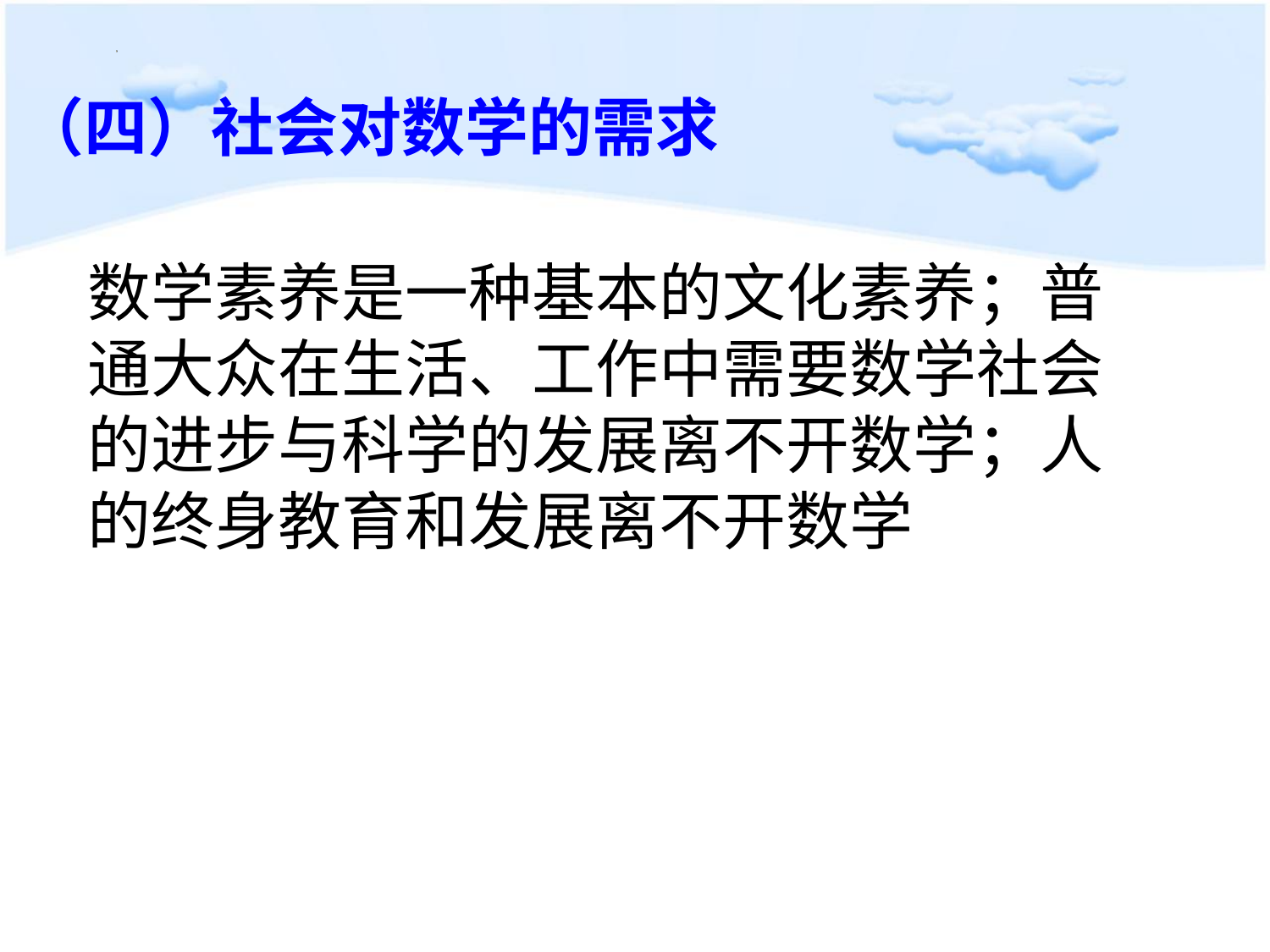

# （四）社会对数学的需求
数学素养是一种基本的文化素养；普通大众在生活、工作中需要数学社会的进步与科学的发展离不开数学；人的终身教育和发展离不开数学